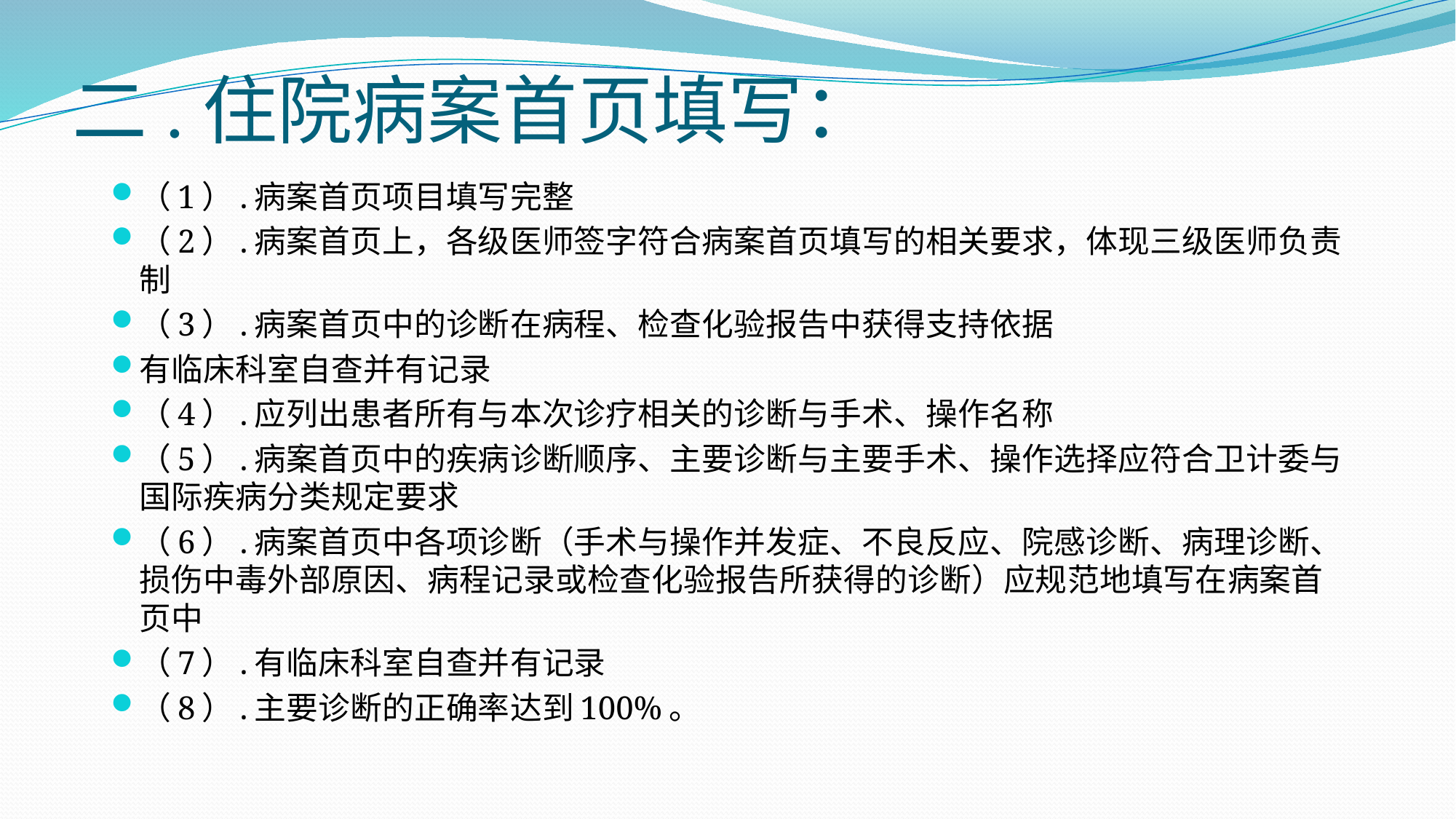

# 二.住院病案首页填写：
（1）.病案首页项目填写完整
（2）.病案首页上，各级医师签字符合病案首页填写的相关要求，体现三级医师负责制
（3）.病案首页中的诊断在病程、检查化验报告中获得支持依据
有临床科室自查并有记录
（4）.应列出患者所有与本次诊疗相关的诊断与手术、操作名称
（5）.病案首页中的疾病诊断顺序、主要诊断与主要手术、操作选择应符合卫计委与国际疾病分类规定要求
（6）.病案首页中各项诊断（手术与操作并发症、不良反应、院感诊断、病理诊断、损伤中毒外部原因、病程记录或检查化验报告所获得的诊断）应规范地填写在病案首页中
（7）.有临床科室自查并有记录
（8）.主要诊断的正确率达到100%。